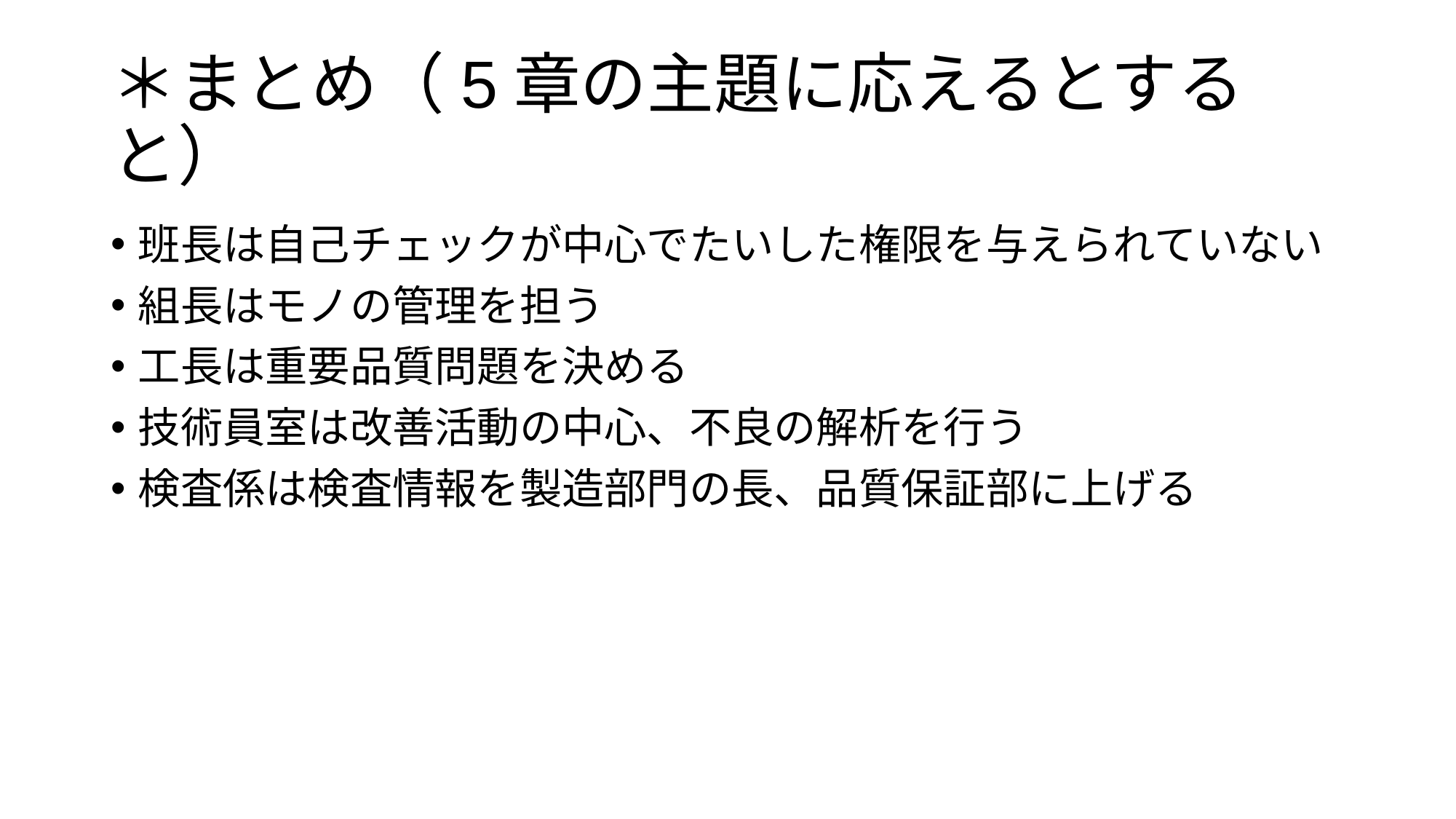

# ＊まとめ（5章の主題に応えるとすると）
班長は自己チェックが中心でたいした権限を与えられていない
組長はモノの管理を担う
工長は重要品質問題を決める
技術員室は改善活動の中心、不良の解析を行う
検査係は検査情報を製造部門の長、品質保証部に上げる